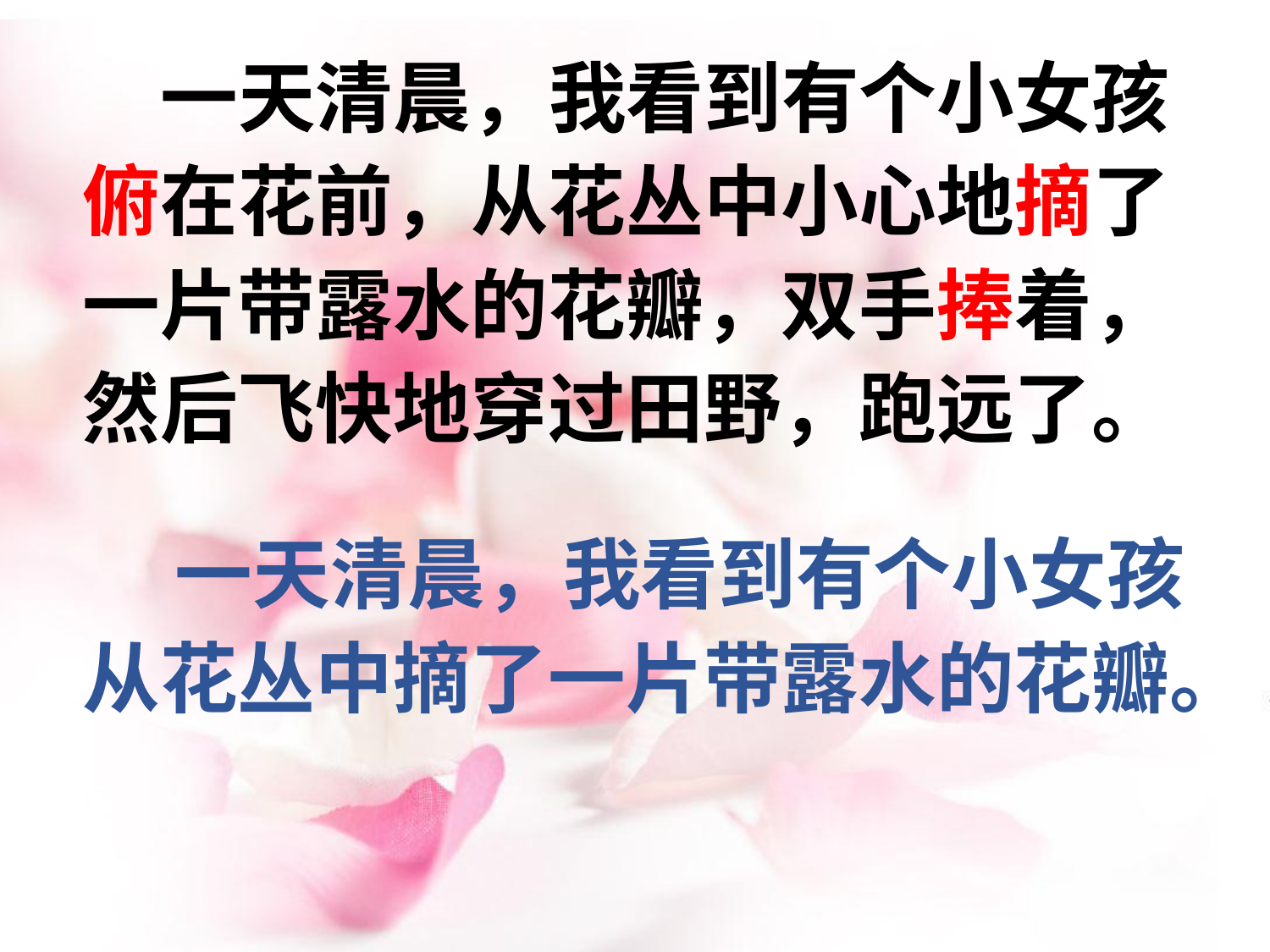

一天清晨，我看到有个小女孩俯在花前，从花丛中小心地摘了一片带露水的花瓣，双手捧着，然后飞快地穿过田野，跑远了。
     一天清晨，我看到有个小女孩从花丛中摘了一片带露水的花瓣。